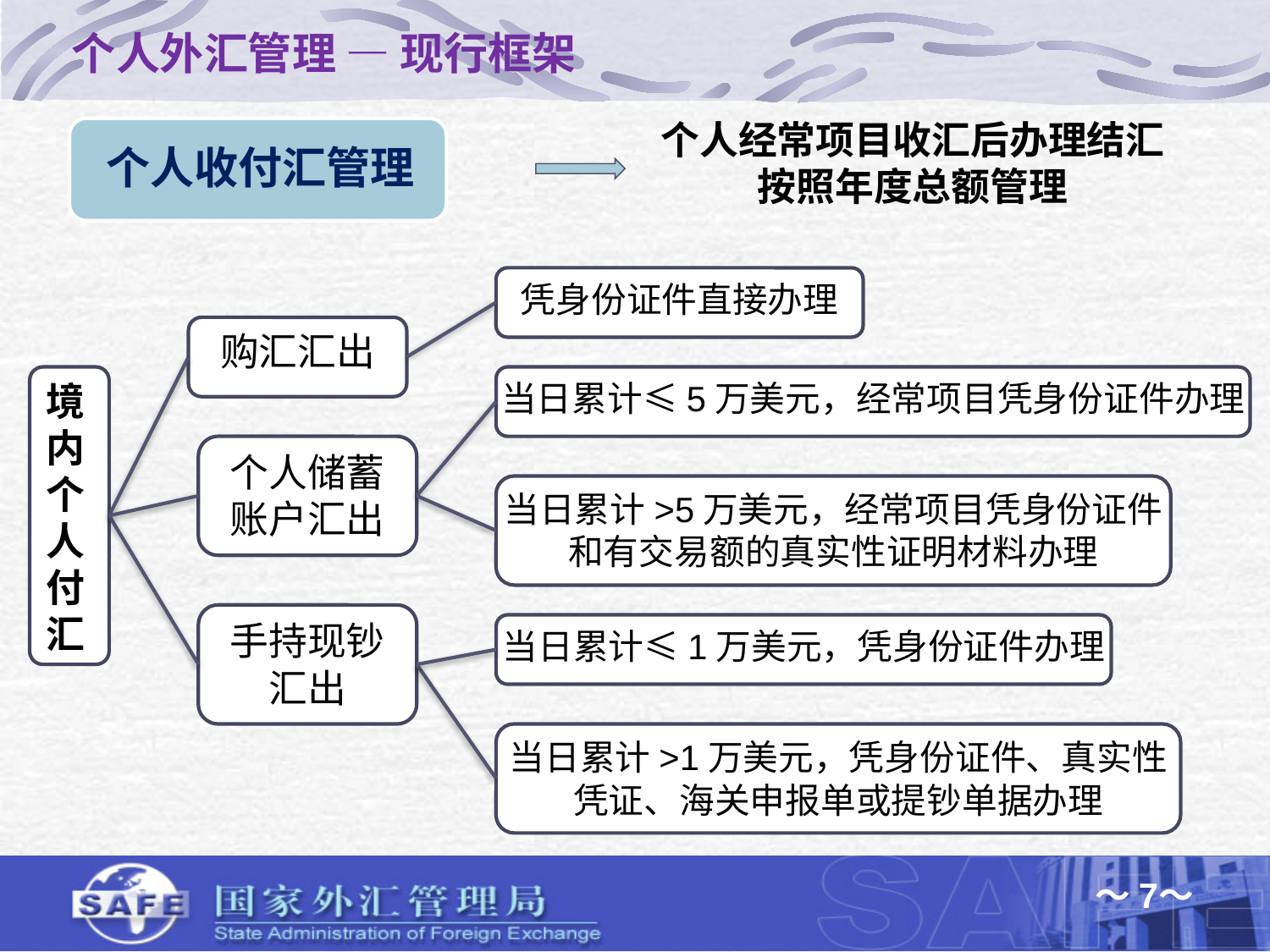

个人外汇管理 — 现行框架
个人收付汇管理

个人经常项目收汇后办理结汇按照年度总额管理

凭身份证件直接办理
购汇汇出
境
内
个
人
付
汇
当日累计≤5万美元，经常项目凭身份证件办理
个人储蓄
账户汇出
当日累计>5万美元，经常项目凭身份证件
和有交易额的真实性证明材料办理
手持现钞
汇出
当日累计≤1万美元，凭身份证件办理
当日累计>1万美元，凭身份证件、真实性
凭证、海关申报单或提钞单据办理
～7～